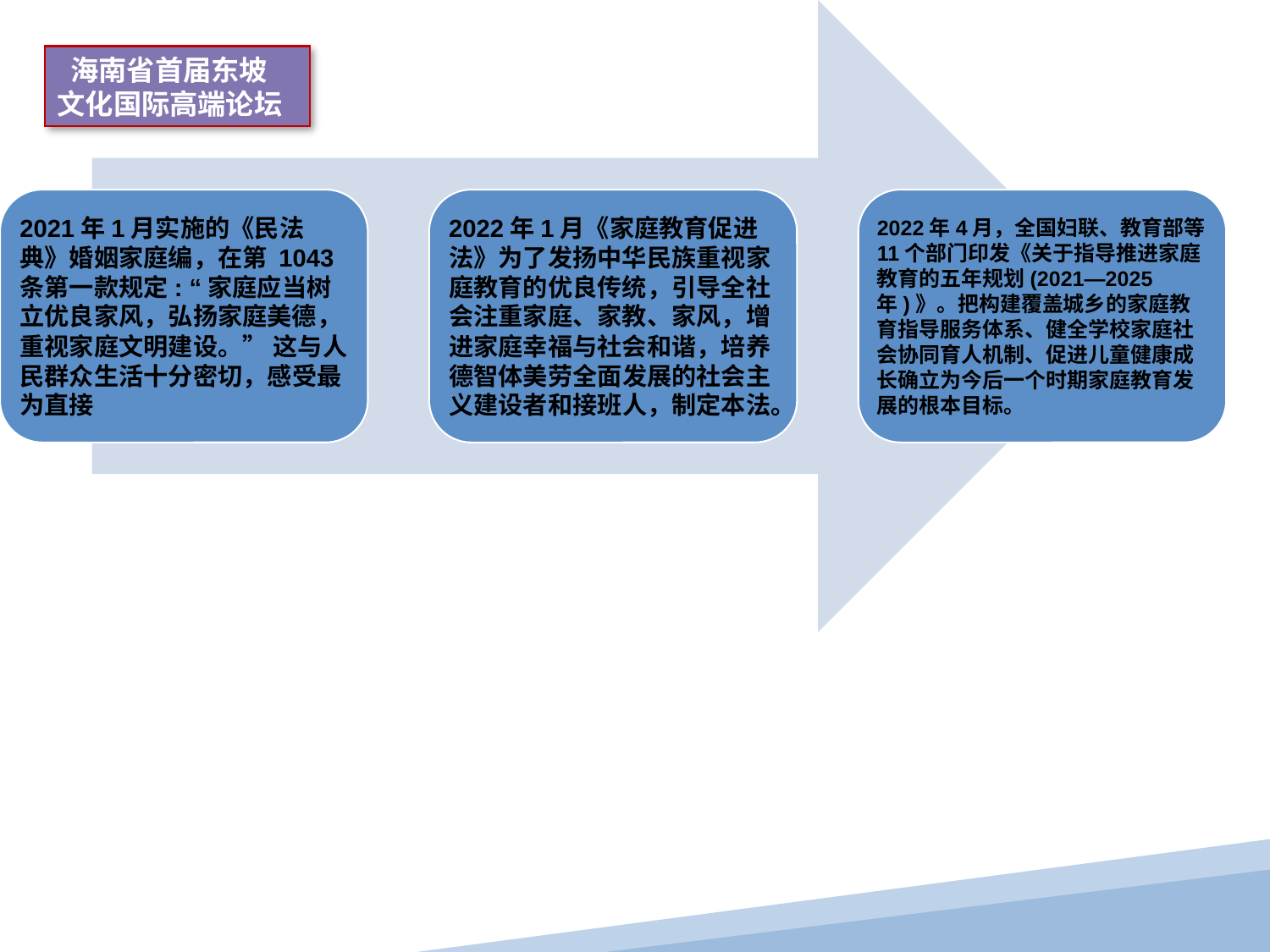

海南省首届东坡
文化国际高端论坛
2021年1月实施的《民法典》婚姻家庭编，在第 1043 条第一款规定: “家庭应当树立优良家风，弘扬家庭美德，重视家庭文明建设。” 这与人民群众生活十分密切，感受最为直接
2022年1月《家庭教育促进法》为了发扬中华民族重视家庭教育的优良传统，引导全社会注重家庭、家教、家风，增进家庭幸福与社会和谐，培养德智体美劳全面发展的社会主义建设者和接班人，制定本法。
2022年4月，全国妇联、教育部等11个部门印发《关于指导推进家庭教育的五年规划(2021—2025年)》。把构建覆盖城乡的家庭教育指导服务体系、健全学校家庭社会协同育人机制、促进儿童健康成长确立为今后一个时期家庭教育发展的根本目标。